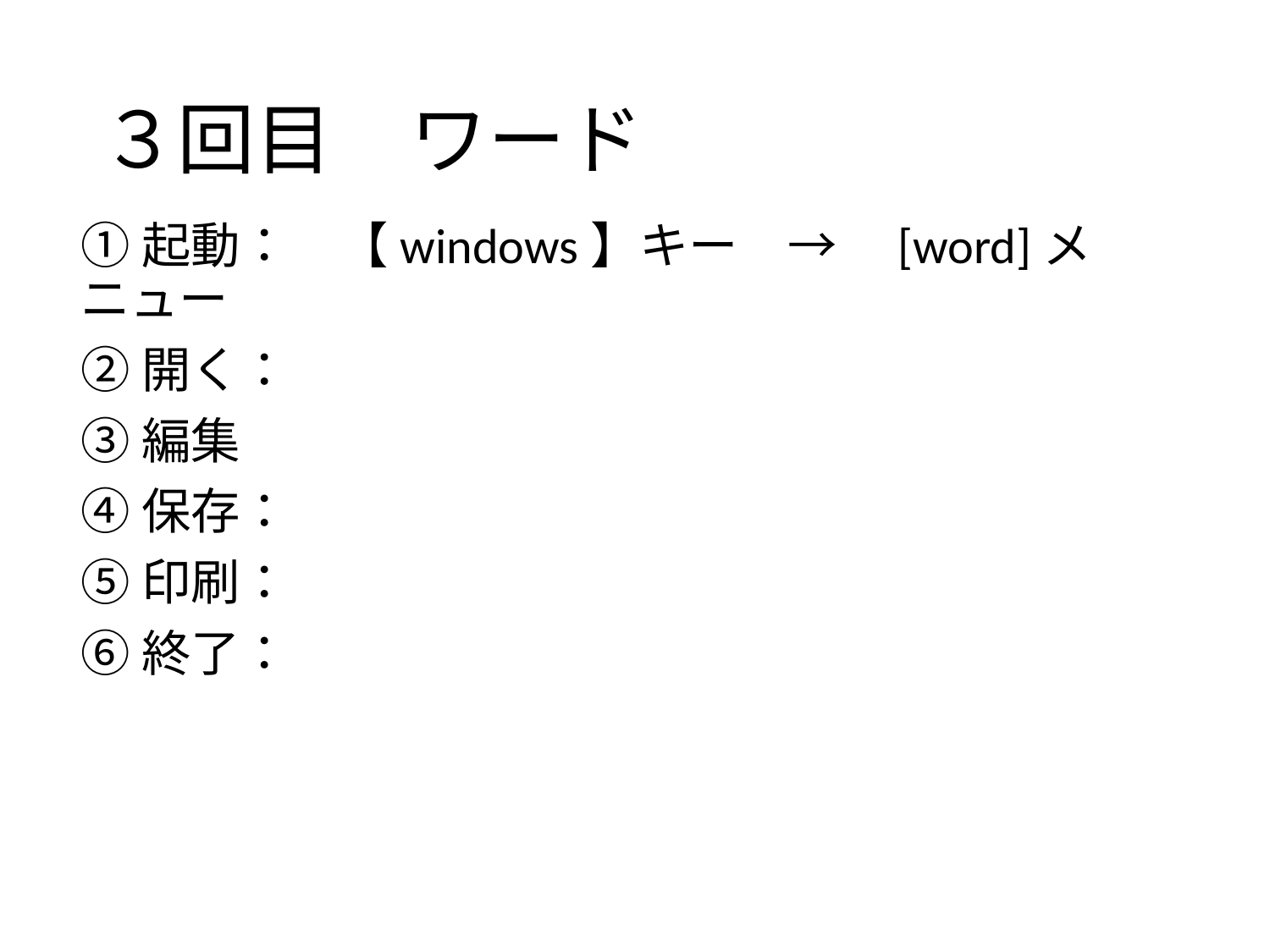

# ３回目　ワード
①起動：　【windows】キー　→　[word]メニュー
②開く：
③編集
④保存：
⑤印刷：
⑥終了：